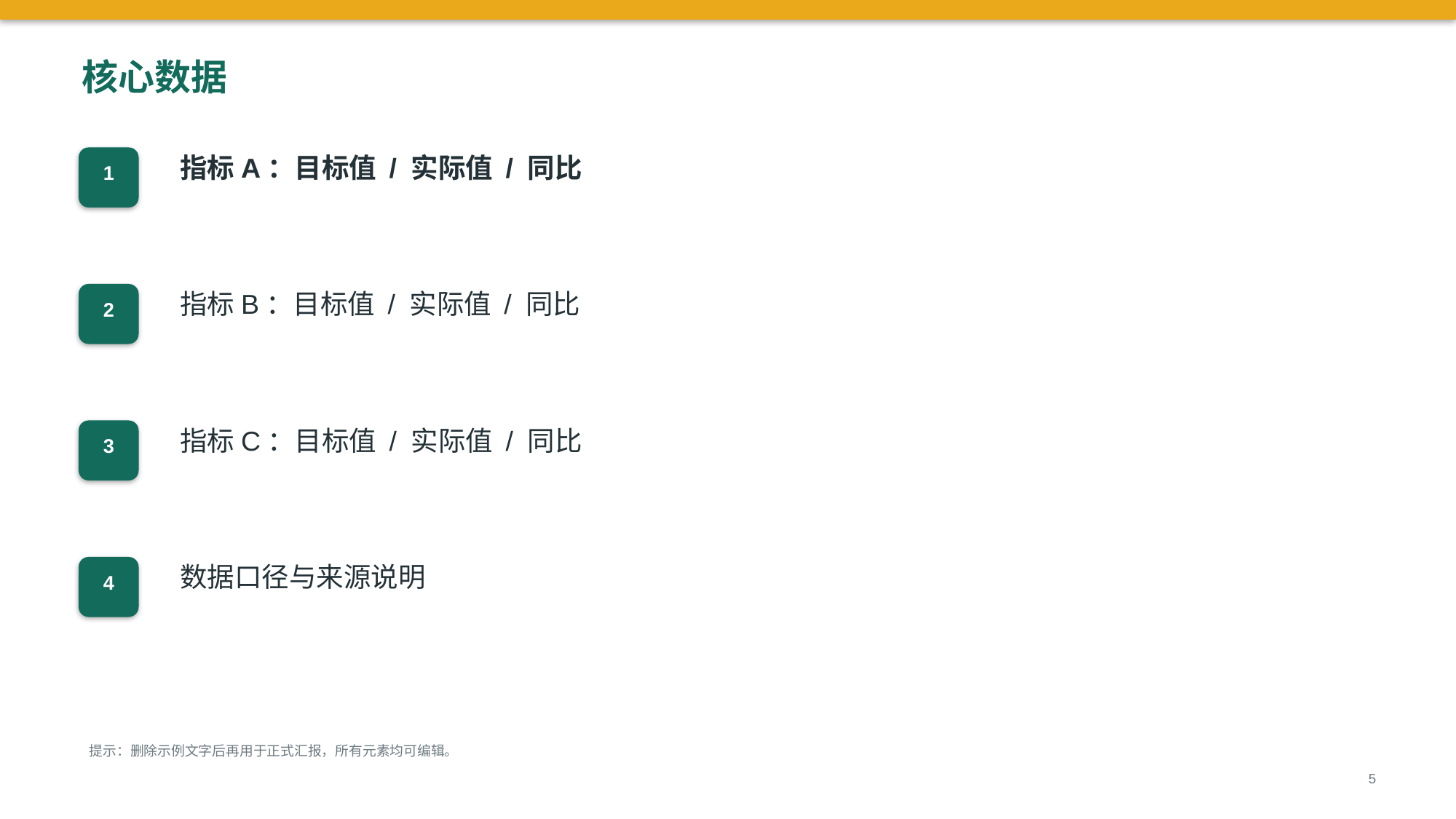

核心数据
指标A：目标值 / 实际值 / 同比

1
指标B：目标值 / 实际值 / 同比

2
指标C：目标值 / 实际值 / 同比

3
数据口径与来源说明

4
提示：删除示例文字后再用于正式汇报，所有元素均可编辑。
5